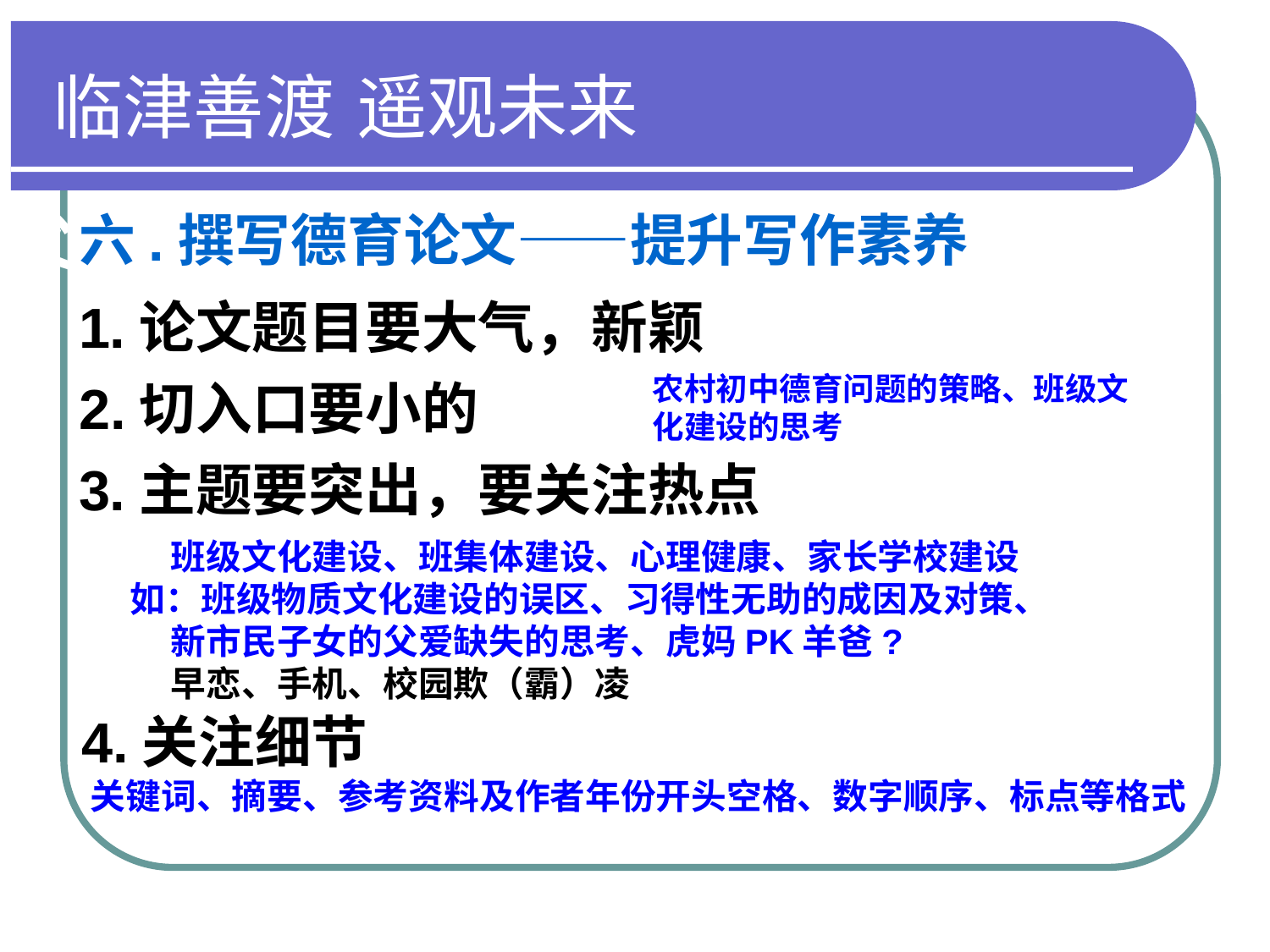

父母成长营（第一讲）走进初中生世界
六.撰写德育论文——提升写作素养
1.论文题目要大气，新颖
农村初中德育问题的策略、班级文化建设的思考
2.切入口要小的
3.主题要突出，要关注热点
    班级文化建设、班集体建设、心理健康、家长学校建设
如：班级物质文化建设的误区、习得性无助的成因及对策、
    新市民子女的父爱缺失的思考、虎妈PK羊爸?
    早恋、手机、校园欺（霸）凌
 4.关注细节
  关键词、摘要、参考资料及作者年份开头空格、数字顺序、标点等格式